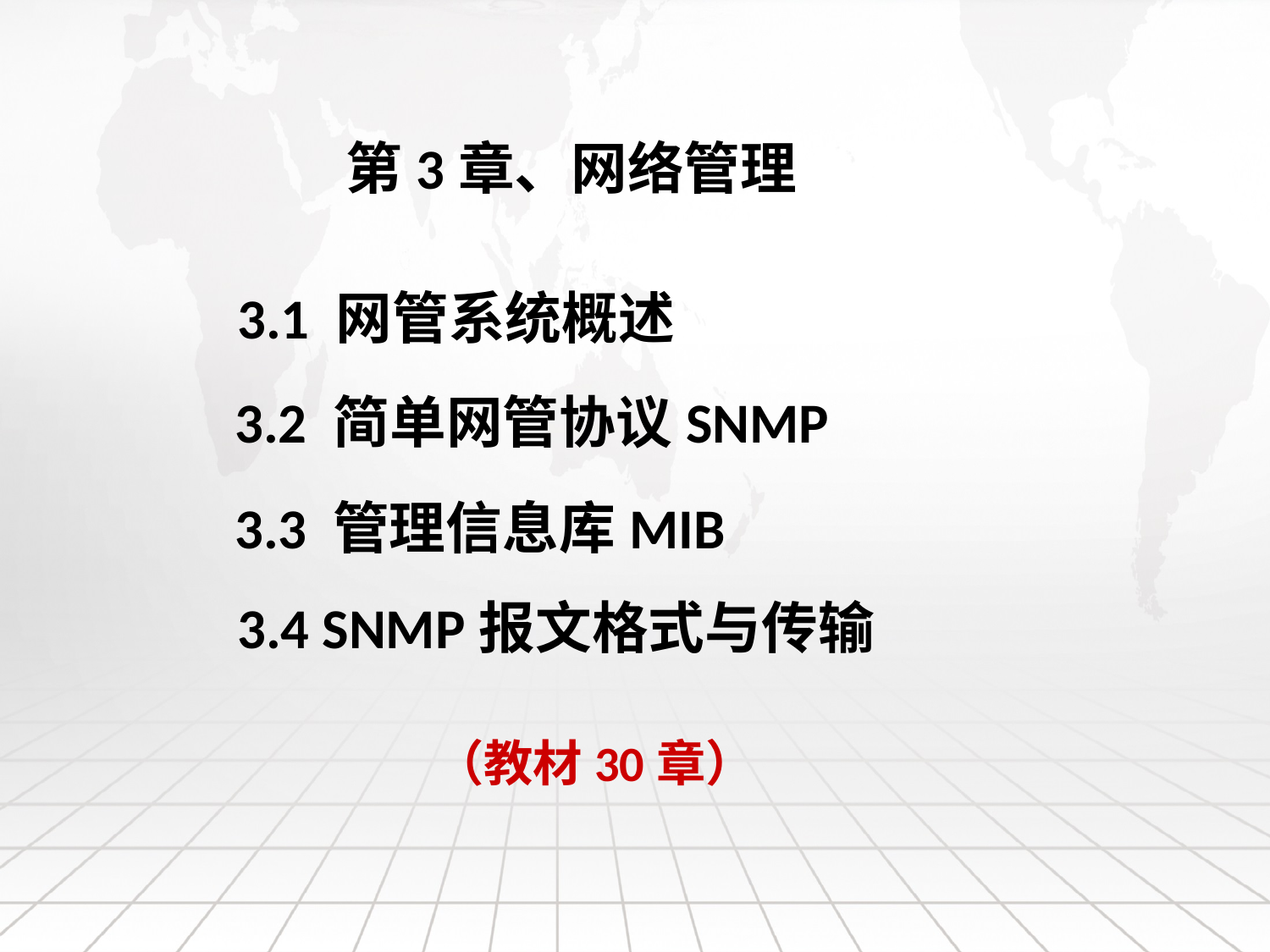

第3章、网络管理
3.1 网管系统概述
3.2 简单网管协议SNMP
3.3 管理信息库MIB
3.4 SNMP报文格式与传输
（教材30章）